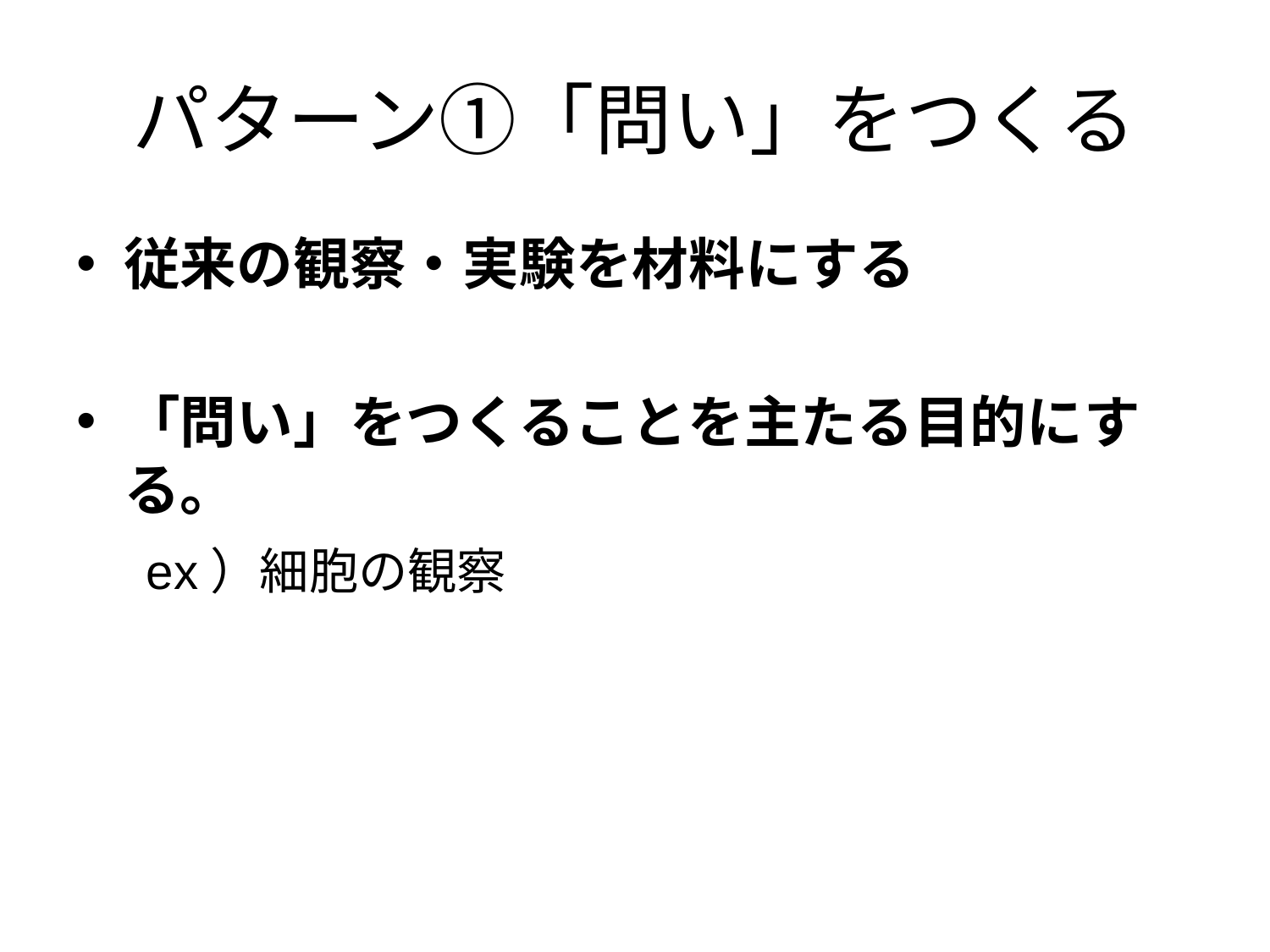

# パターン①「問い」をつくる
従来の観察・実験を材料にする

「問い」をつくることを主たる目的にする。
　ex）細胞の観察